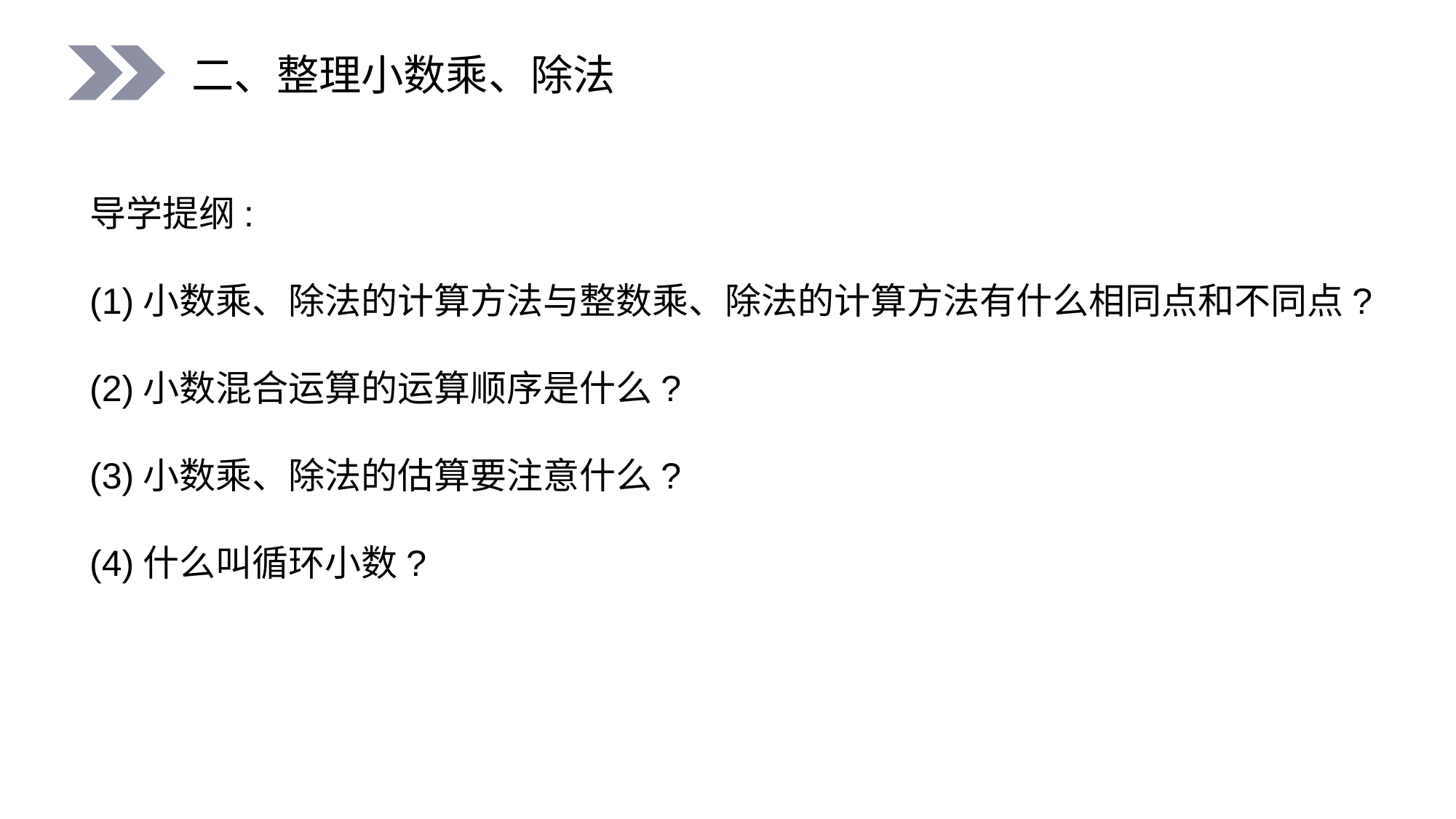

二、整理小数乘、除法
导学提纲:
(1)小数乘、除法的计算方法与整数乘、除法的计算方法有什么相同点和不同点?
(2)小数混合运算的运算顺序是什么?
(3)小数乘、除法的估算要注意什么?
(4)什么叫循环小数?